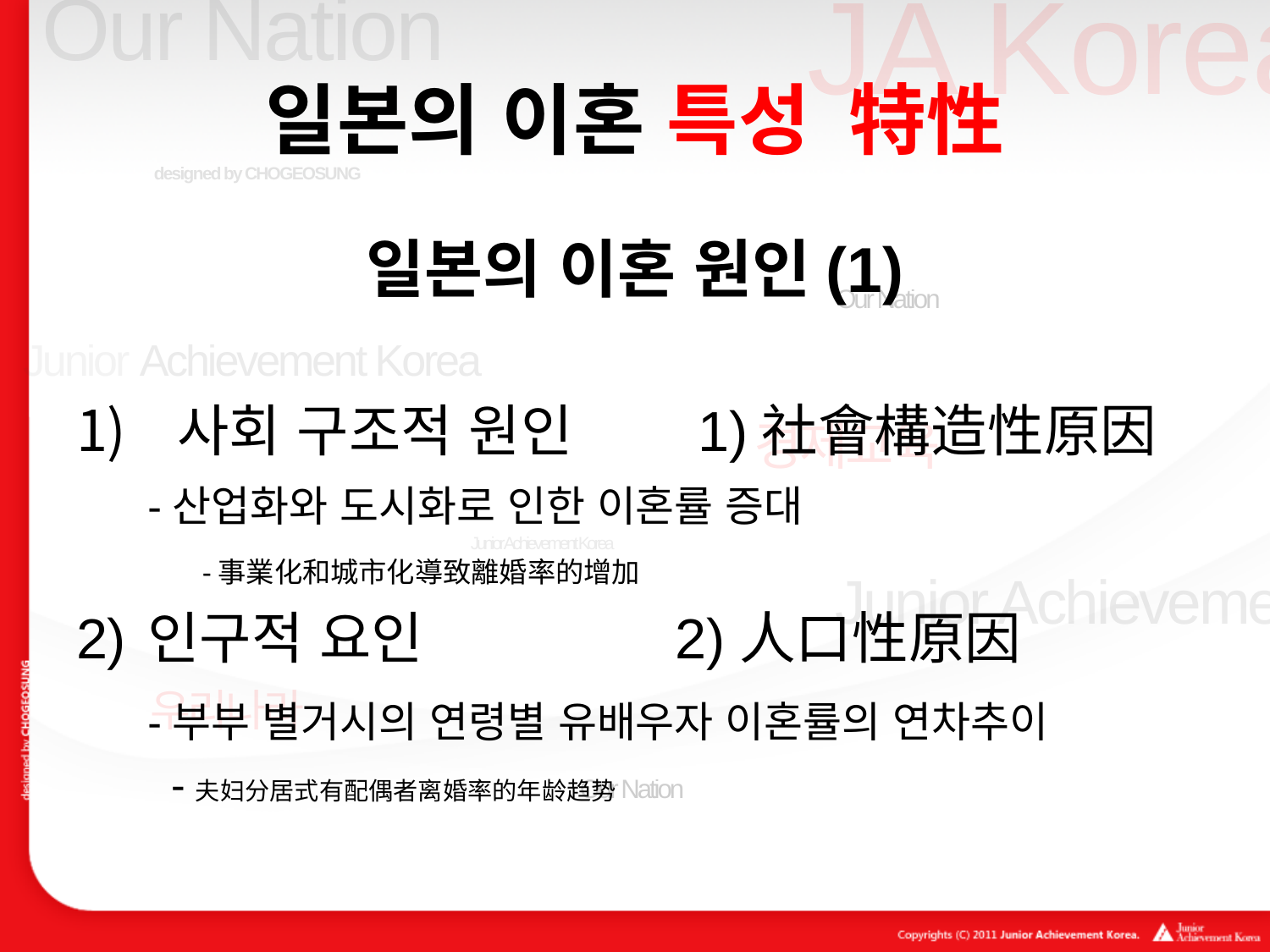

# 일본의 이혼 특성  特性
일본의 이혼 원인(1)

 사회 구조적 원인       1)社會構造性原因
	-산업화와 도시화로 인한 이혼률 증대
　　　 -事業化和城市化導致離婚率的增加
인구적 요인               2)人口性原因
	-부부 별거시의 연령별 유배우자 이혼률의 연차추이
        -夫妇分居式有配偶者离婚率的年龄趋势